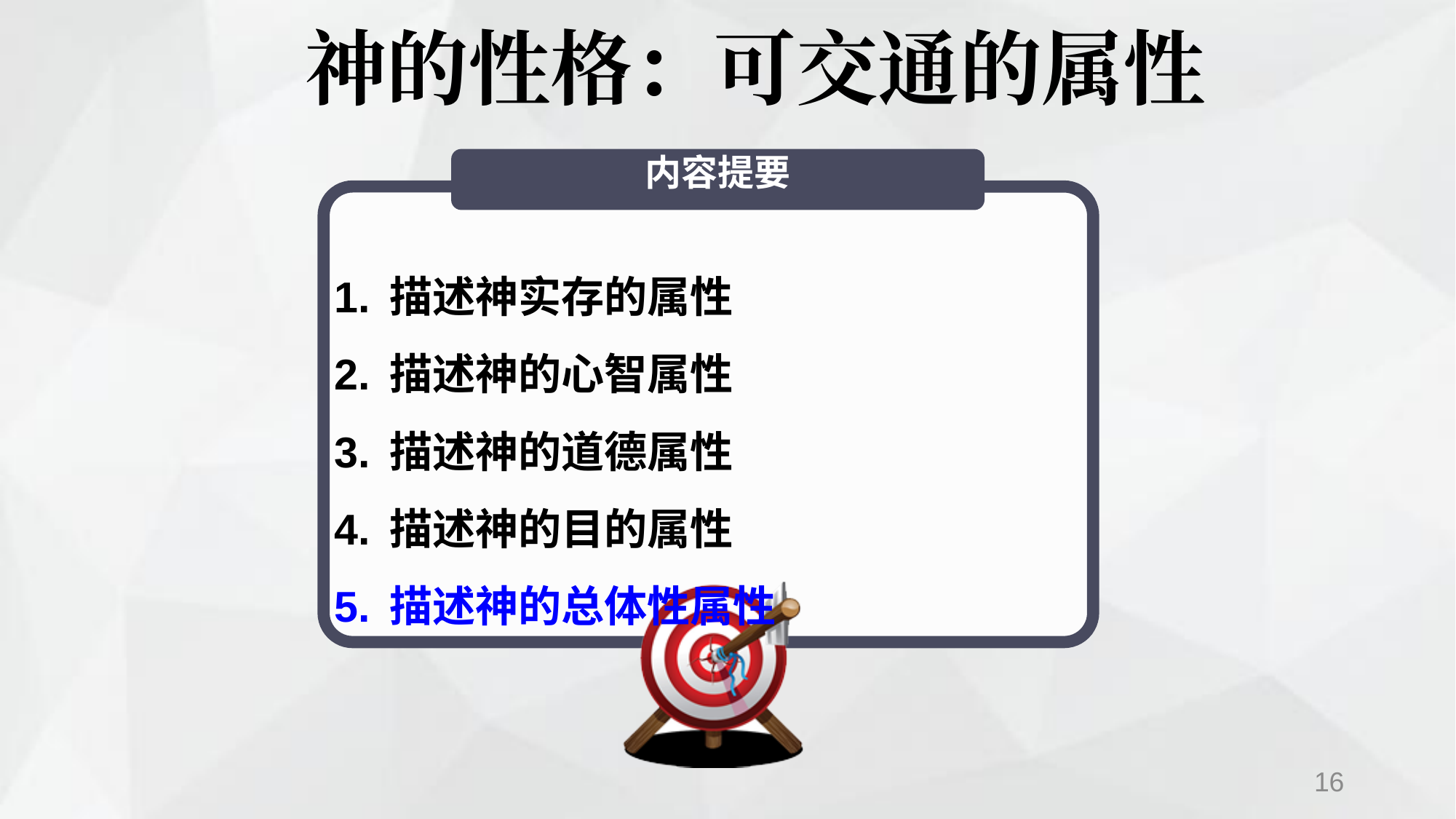

神的性格：可交通的属性
# 内容提要

1. 描述神实存的属性
2. 描述神的心智属性
3. 描述神的道德属性
4. 描述神的目的属性
5. 描述神的总体性属性

16